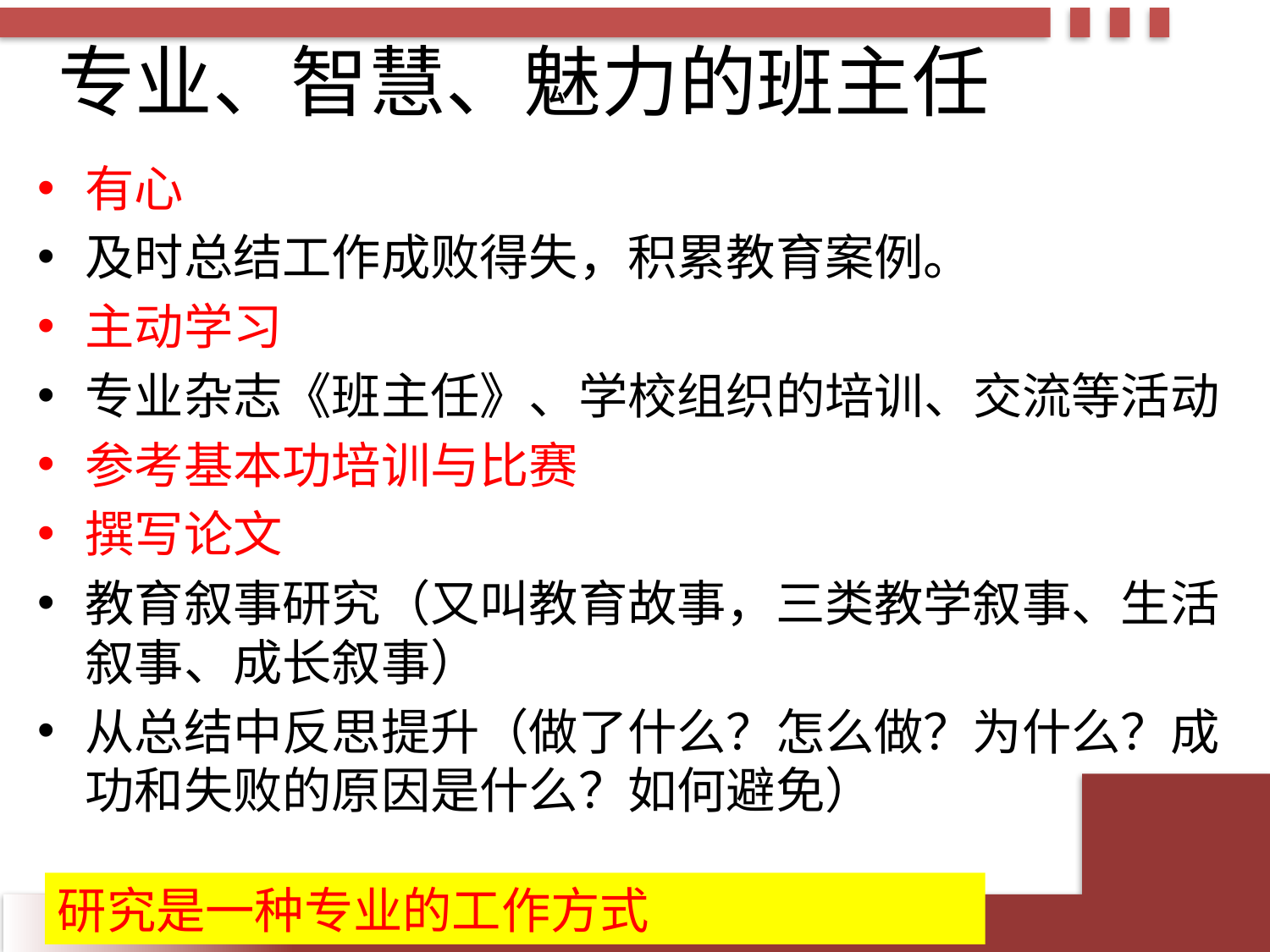

# 专业、智慧、魅力的班主任
有心
及时总结工作成败得失，积累教育案例。
主动学习
专业杂志《班主任》、学校组织的培训、交流等活动
参考基本功培训与比赛
撰写论文
教育叙事研究（又叫教育故事，三类教学叙事、生活叙事、成长叙事）
从总结中反思提升（做了什么？怎么做？为什么？成功和失败的原因是什么？如何避免）

研究是一种专业的工作方式